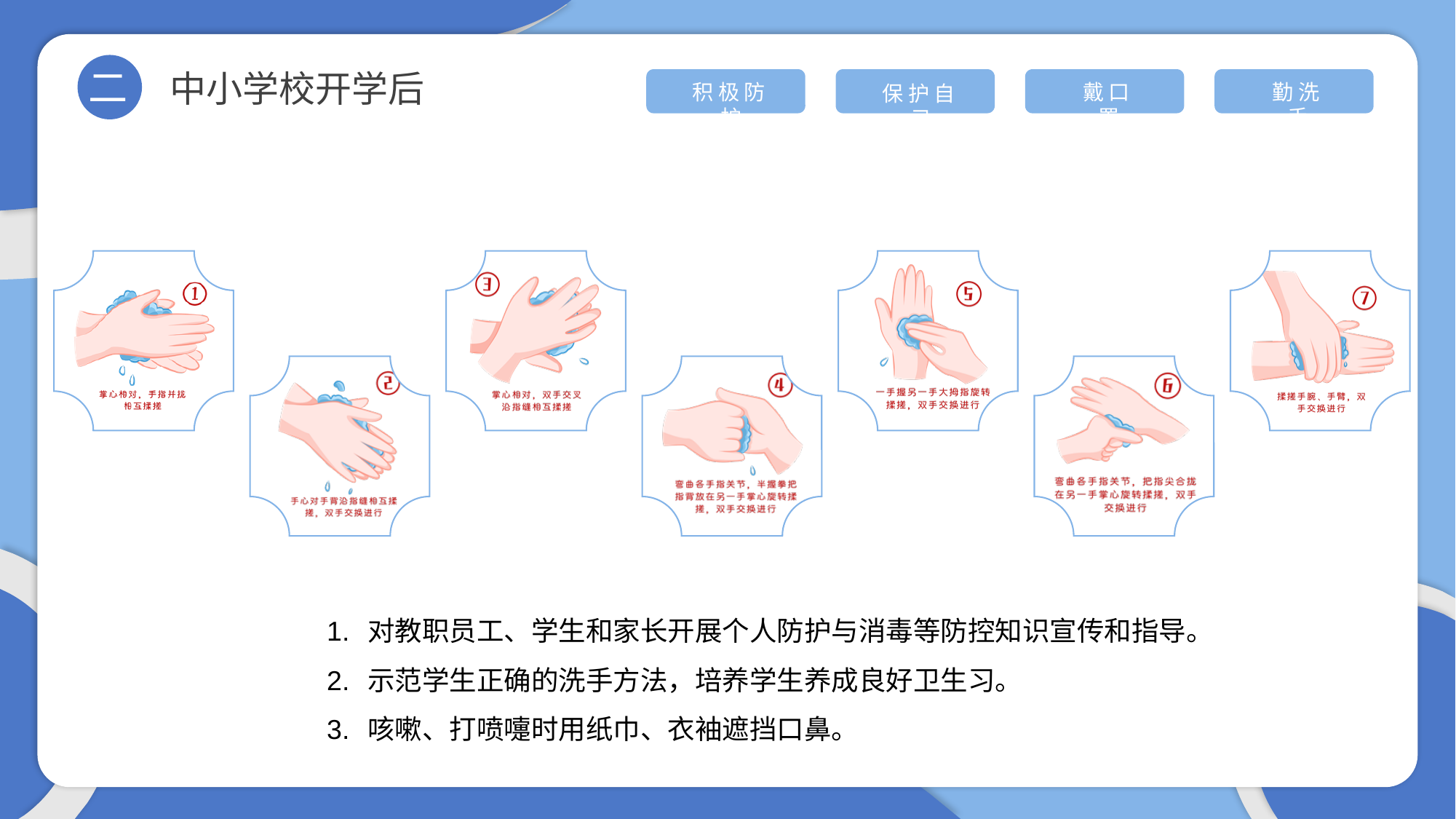

二
中小学校开学后

积极防护

保护自己

戴口罩

勤洗手

对教职员工、学生和家长开展个人防护与消毒等防控知识宣传和指导。
示范学生正确的洗手方法，培养学生养成良好卫生习。
咳嗽、打喷嚏时用纸巾、衣袖遮挡口鼻。